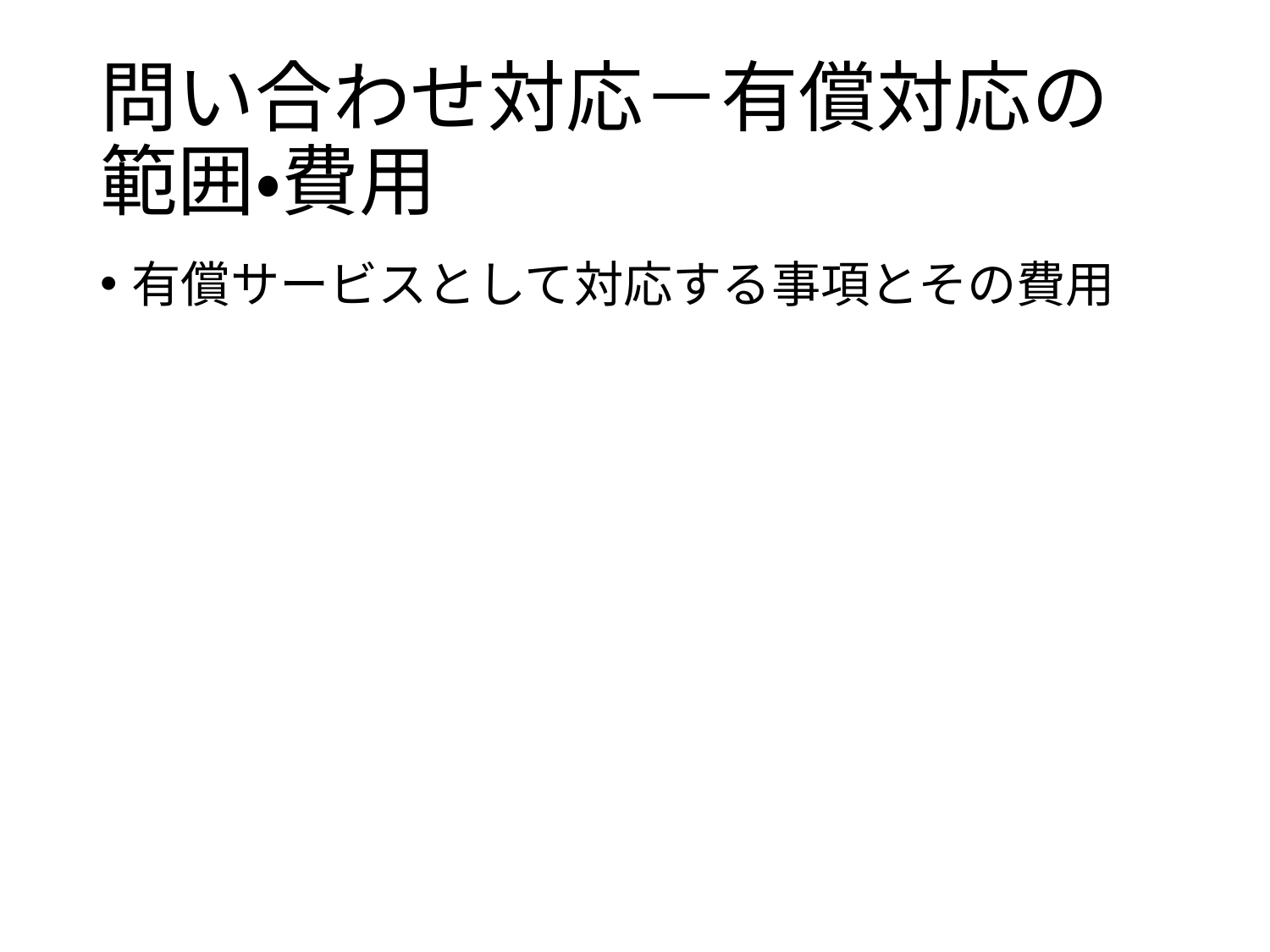

# 問い合わせ対応－有償対応の範囲・費用
有償サービスとして対応する事項とその費用